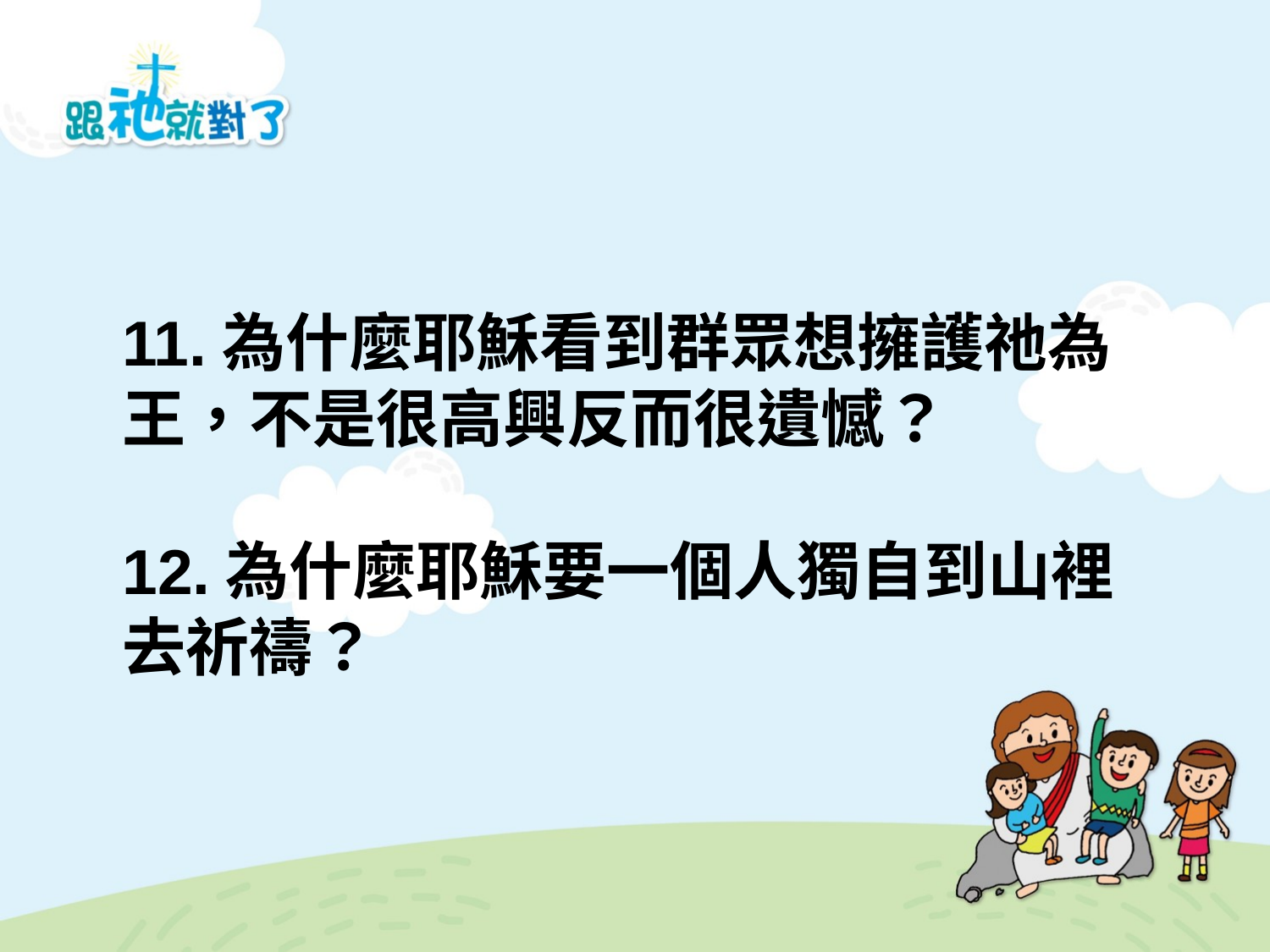

11.為什麼耶穌看到群眾想擁護祂為王，不是很高興反而很遺憾？

12.為什麼耶穌要一個人獨自到山裡去祈禱？